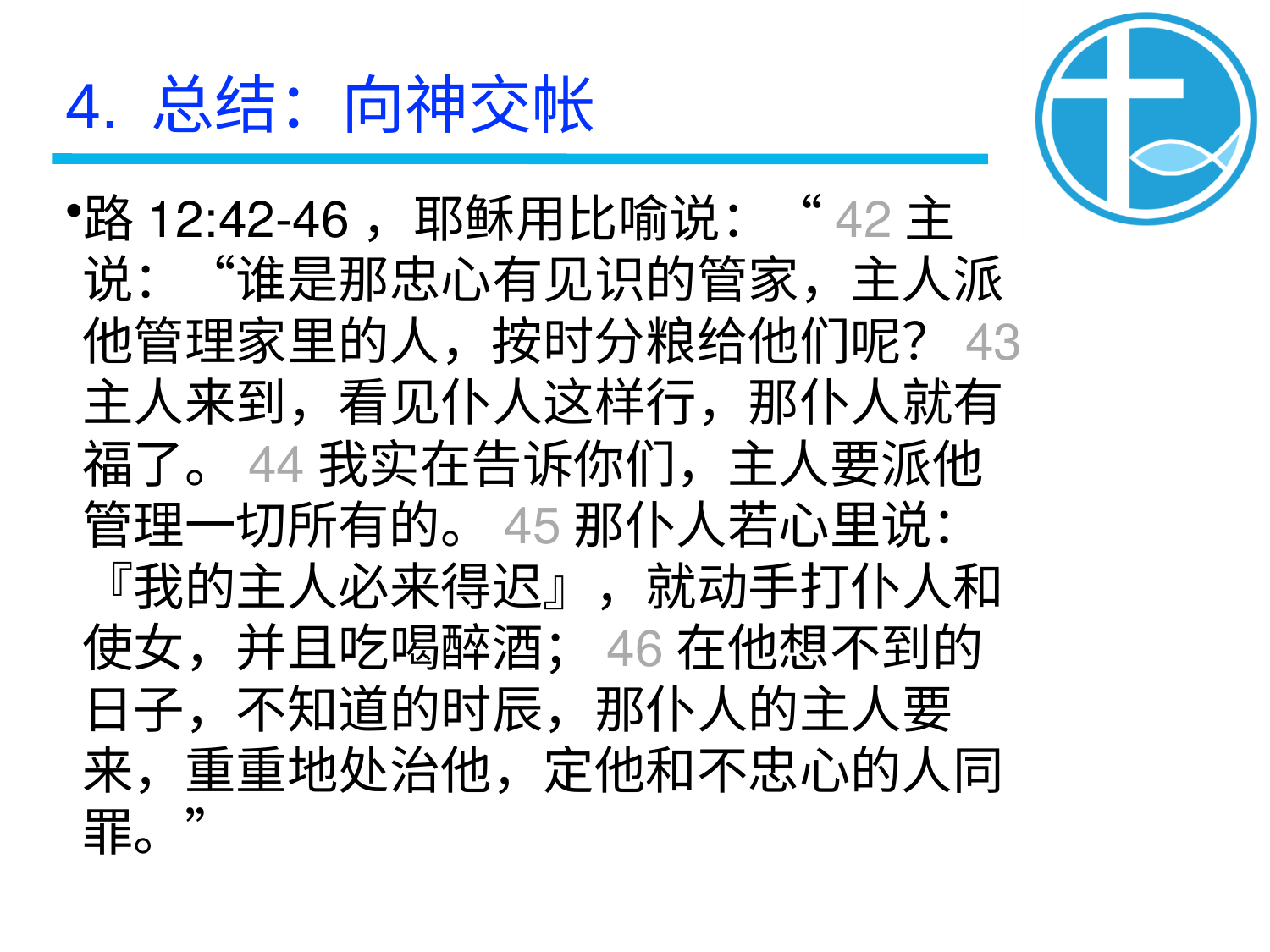

4. 总结：向神交帐
路12:42-46，耶稣用比喻说：“42主说：“谁是那忠心有见识的管家，主人派他管理家里的人，按时分粮给他们呢？43主人来到，看见仆人这样行，那仆人就有福了。44我实在告诉你们，主人要派他管理一切所有的。45那仆人若心里说：『我的主人必来得迟』，就动手打仆人和使女，并且吃喝醉酒；46在他想不到的日子，不知道的时辰，那仆人的主人要来，重重地处治他，定他和不忠心的人同罪。”